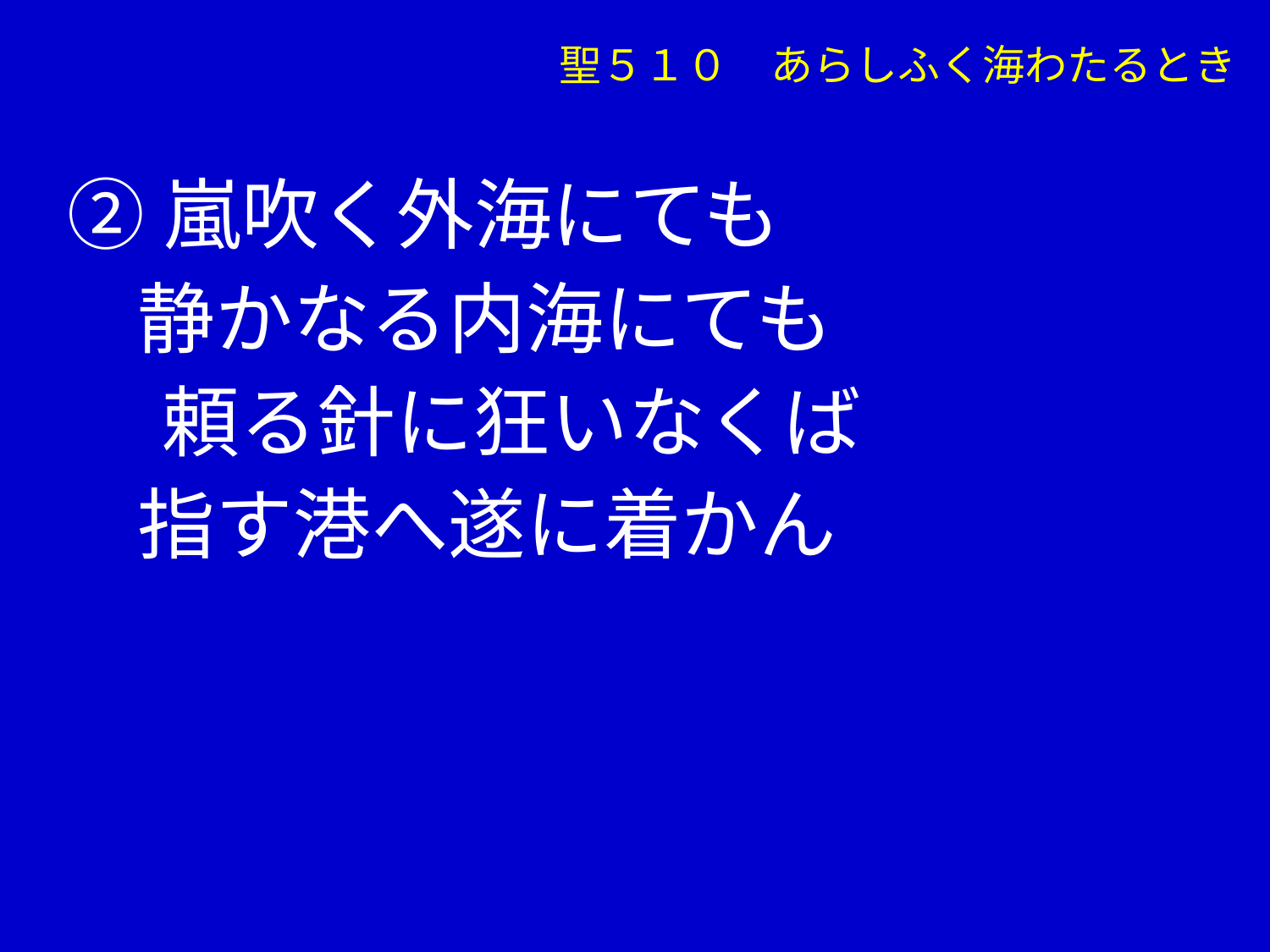

聖５１０　あらしふく海わたるとき
②嵐吹く外海にても
   静かなる内海にても
　 頼る針に狂いなくば
   指す港へ遂に着かん